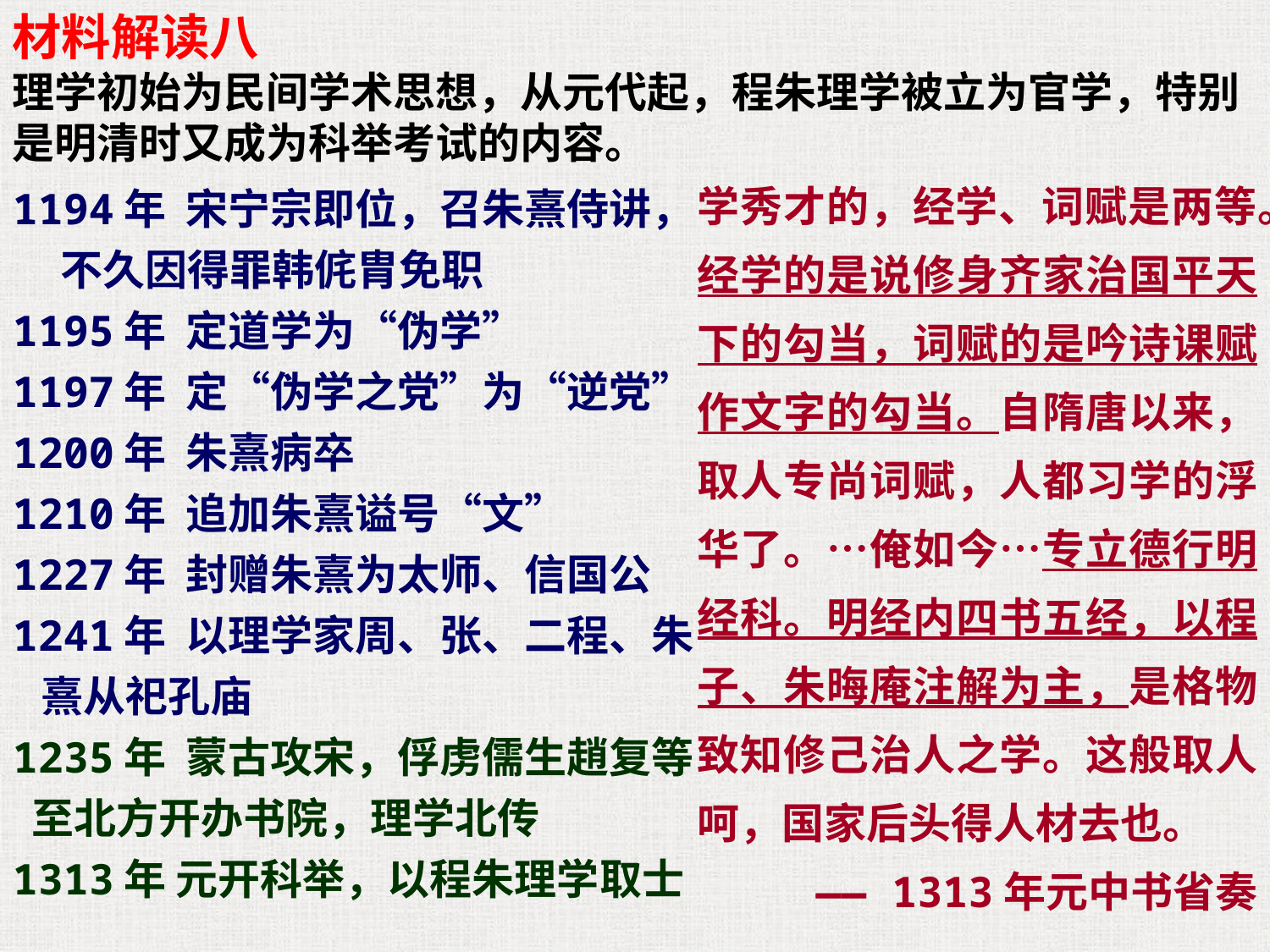

材料解读八
理学初始为民间学术思想，从元代起，程朱理学被立为官学，特别是明清时又成为科举考试的内容。

学秀才的，经学、词赋是两等。经学的是说修身齐家治国平天下的勾当，词赋的是吟诗课赋作文字的勾当。自隋唐以来，取人专尚词赋，人都习学的浮华了。…俺如今…专立德行明经科。明经内四书五经，以程子、朱晦庵注解为主，是格物致知修己治人之学。这般取人呵，国家后头得人材去也。
—— 1313年元中书省奏
1194年  宋宁宗即位，召朱熹侍讲，
    不久因得罪韩侂胄免职
1195年  定道学为“伪学”
1197年  定“伪学之党”为“逆党”
1200年  朱熹病卒
1210年  追加朱熹谥号“文”
1227年  封赠朱熹为太师、信国公
1241年  以理学家周、张、二程、朱    熹从祀孔庙
1235年  蒙古攻宋，俘虏儒生趙复等   至北方开办书院，理学北传
1313年 元开科举，以程朱理学取士